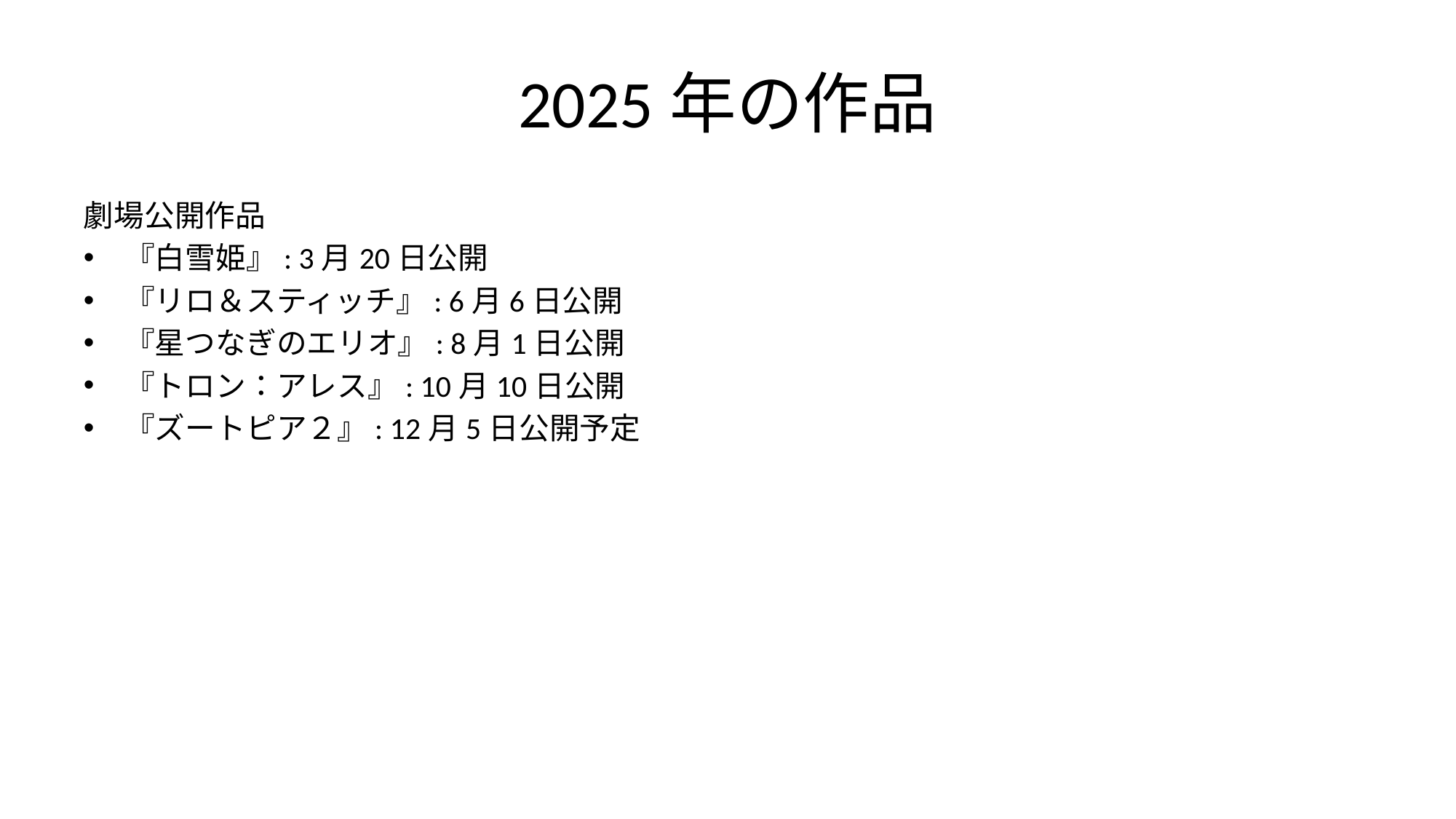

# 2025年の作品
劇場公開作品
『白雪姫』: 3月20日公開
『リロ＆スティッチ』: 6月6日公開
『星つなぎのエリオ』: 8月1日公開
『トロン：アレス』: 10月10日公開
『ズートピア２』: 12月5日公開予定